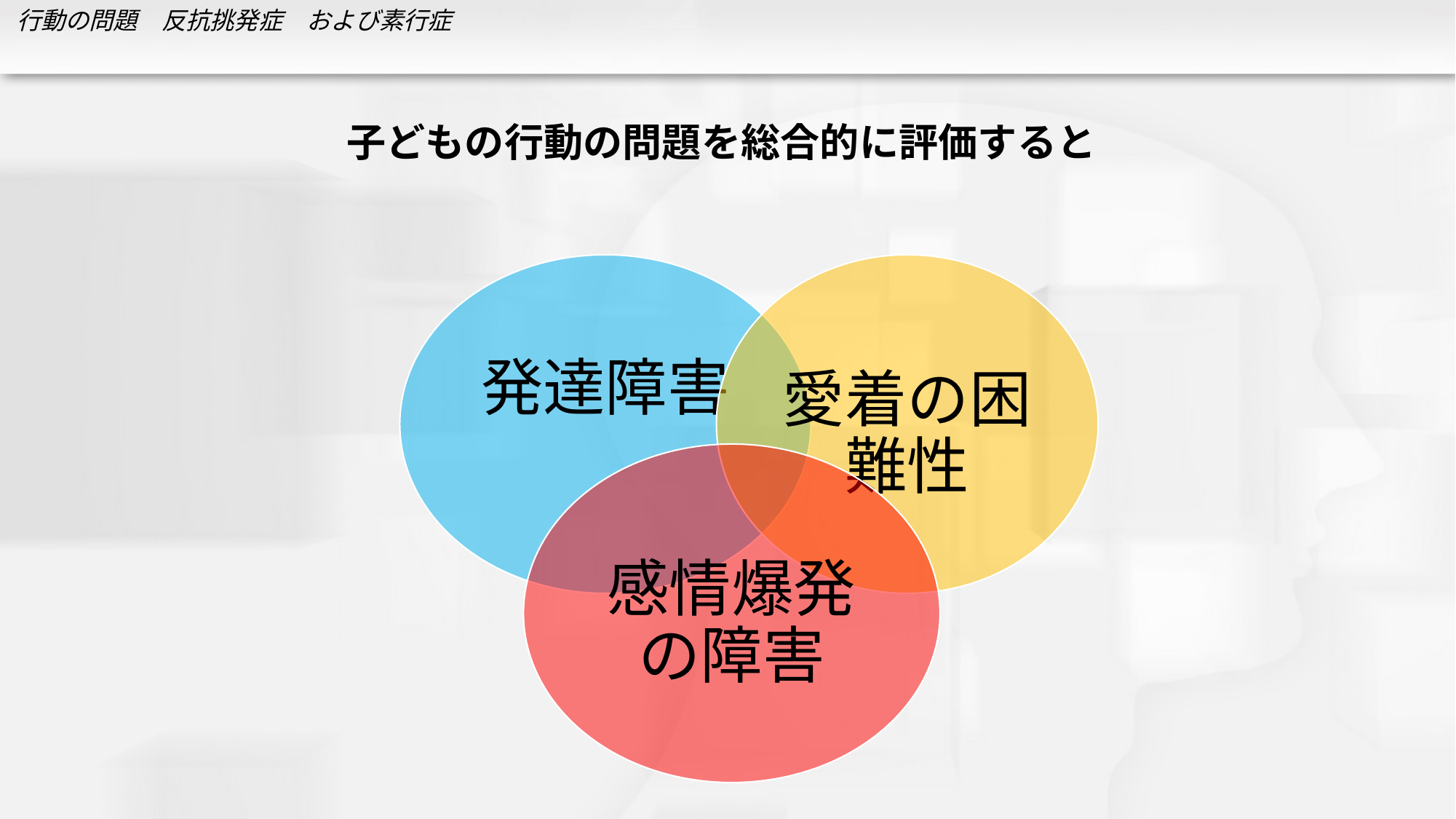

# 子どもの行動の問題を総合的に評価すると
発達障害
愛着の困難性
感情爆発の障害